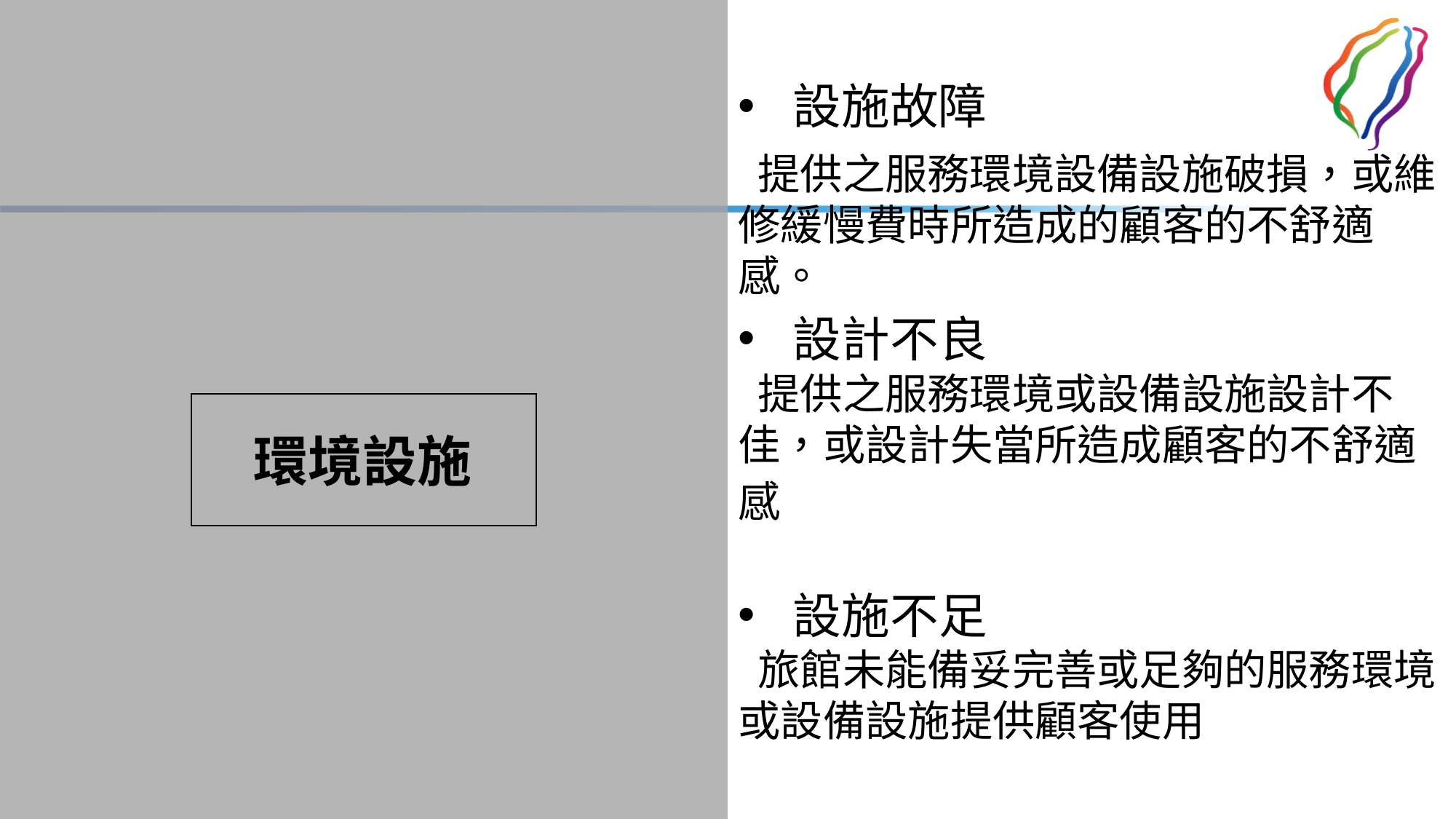

設施故障

設計不良
 提供之服務環境或設備設施設計不佳，或設計失當所造成顧客的不舒適感

設施不足
 旅館未能備妥完善或足夠的服務環境或設備設施提供顧客使用

 提供之服務環境設備設施破損，或維修緩慢費時所造成的顧客的不舒適感。
環境設施